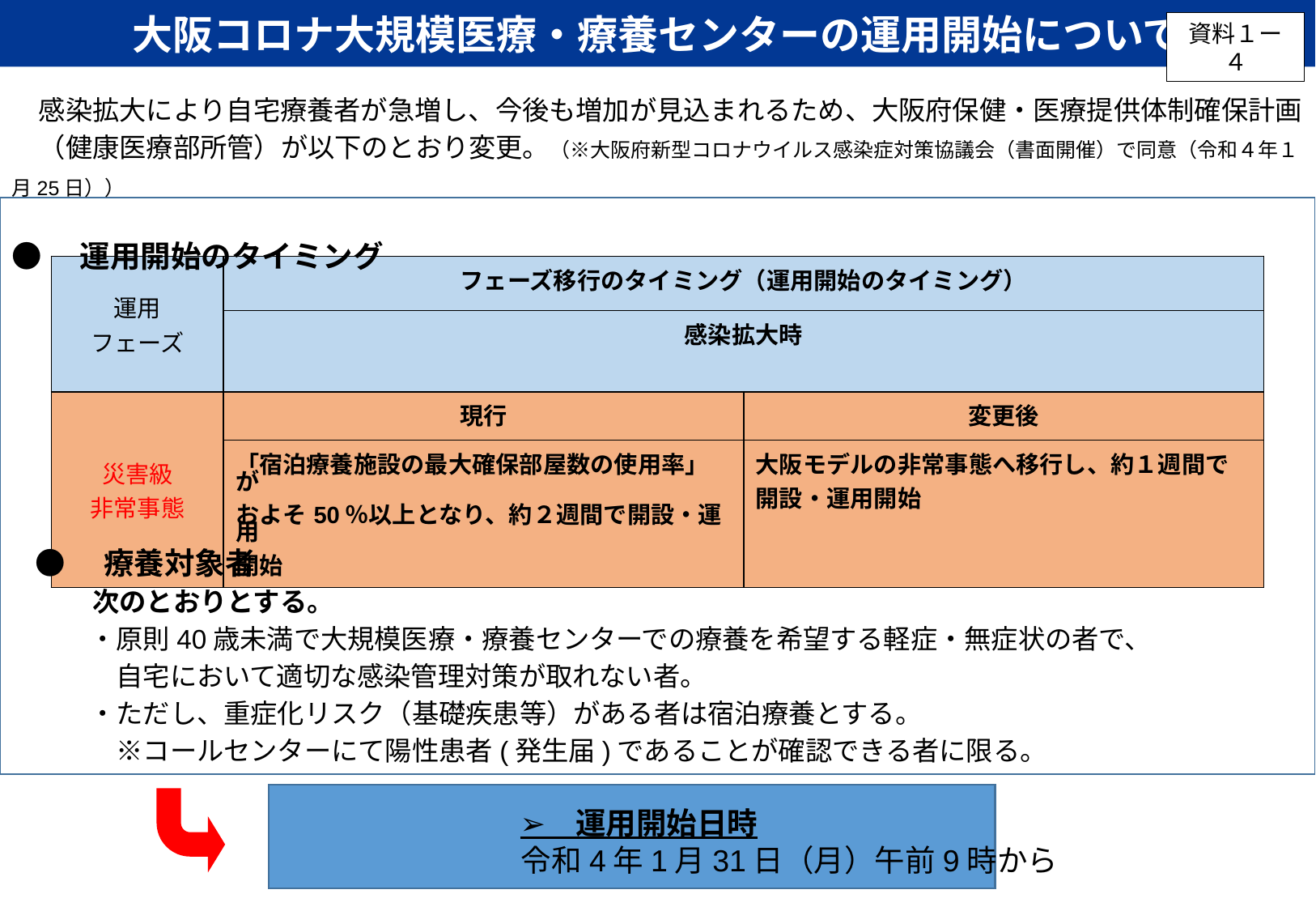

大阪コロナ大規模医療・療養センターの運用開始について
資料１ー４
　感染拡大により自宅療養者が急増し、今後も増加が見込まれるため、大阪府保健・医療提供体制確保計画
　（健康医療部所管）が以下のとおり変更。（※大阪府新型コロナウイルス感染症対策協議会（書面開催）で同意（令和４年１月25日））

●　運用開始のタイミング

| 運用 フェーズ | フェーズ移行のタイミング（運用開始のタイミング） |  |
| --- | --- | --- |
|  | 感染拡大時 |  |
| 災害級 非常事態 | 現行 | 変更後 |
|  | 「宿泊療養施設の最大確保部屋数の使用率」が およそ50％以上となり、約２週間で開設・運用 開始 | 大阪モデルの非常事態へ移行し、約１週間で 開設・運用開始 |

●　療養対象者
　　次のとおりとする。
　　・原則40歳未満で大規模医療・療養センターでの療養を希望する軽症・無症状の者で、
　　　自宅において適切な感染管理対策が取れない者。
　　・ただし、重症化リスク（基礎疾患等）がある者は宿泊療養とする。
　　　※コールセンターにて陽性患者(発生届)であることが確認できる者に限る。

　　　　　　　　　　　　　　　　　　➢　運用開始日時
　　　　　　　　　　　　　　　　令和4年1月31日（月）午前9時から